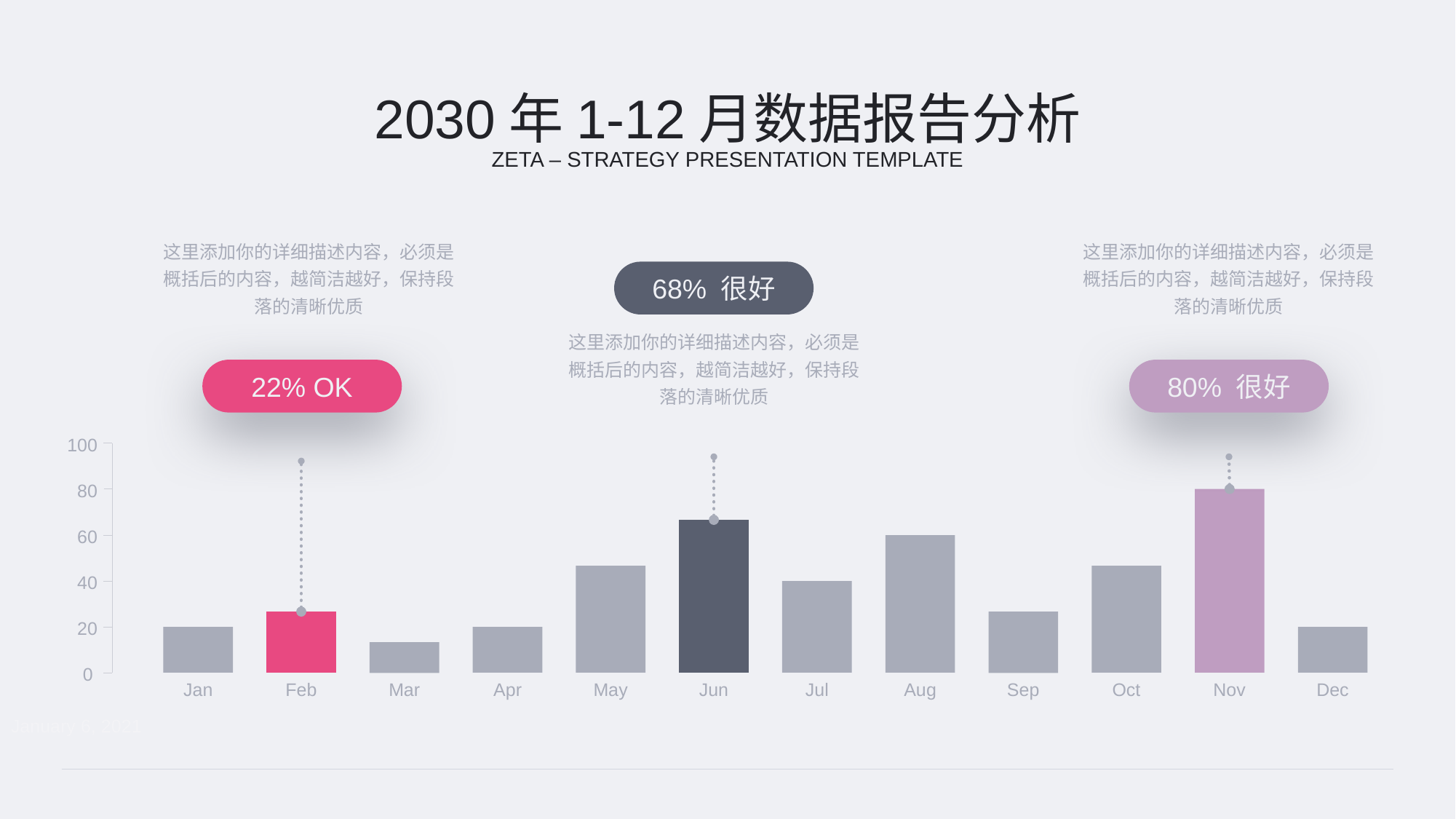

2030年1-12月数据报告分析
ZETA – STRATEGY PRESENTATION TEMPLATE
这里添加你的详细描述内容，必须是概括后的内容，越简洁越好，保持段落的清晰优质
这里添加你的详细描述内容，必须是概括后的内容，越简洁越好，保持段落的清晰优质
68% 很好
这里添加你的详细描述内容，必须是概括后的内容，越简洁越好，保持段落的清晰优质
22% OK
80% 很好
100
80
60
40
20
0

Jan
Feb
Apr
May
Jun
Jul
Aug
Oct
Nov
Dec
Mar
Sep
January 6, 2021